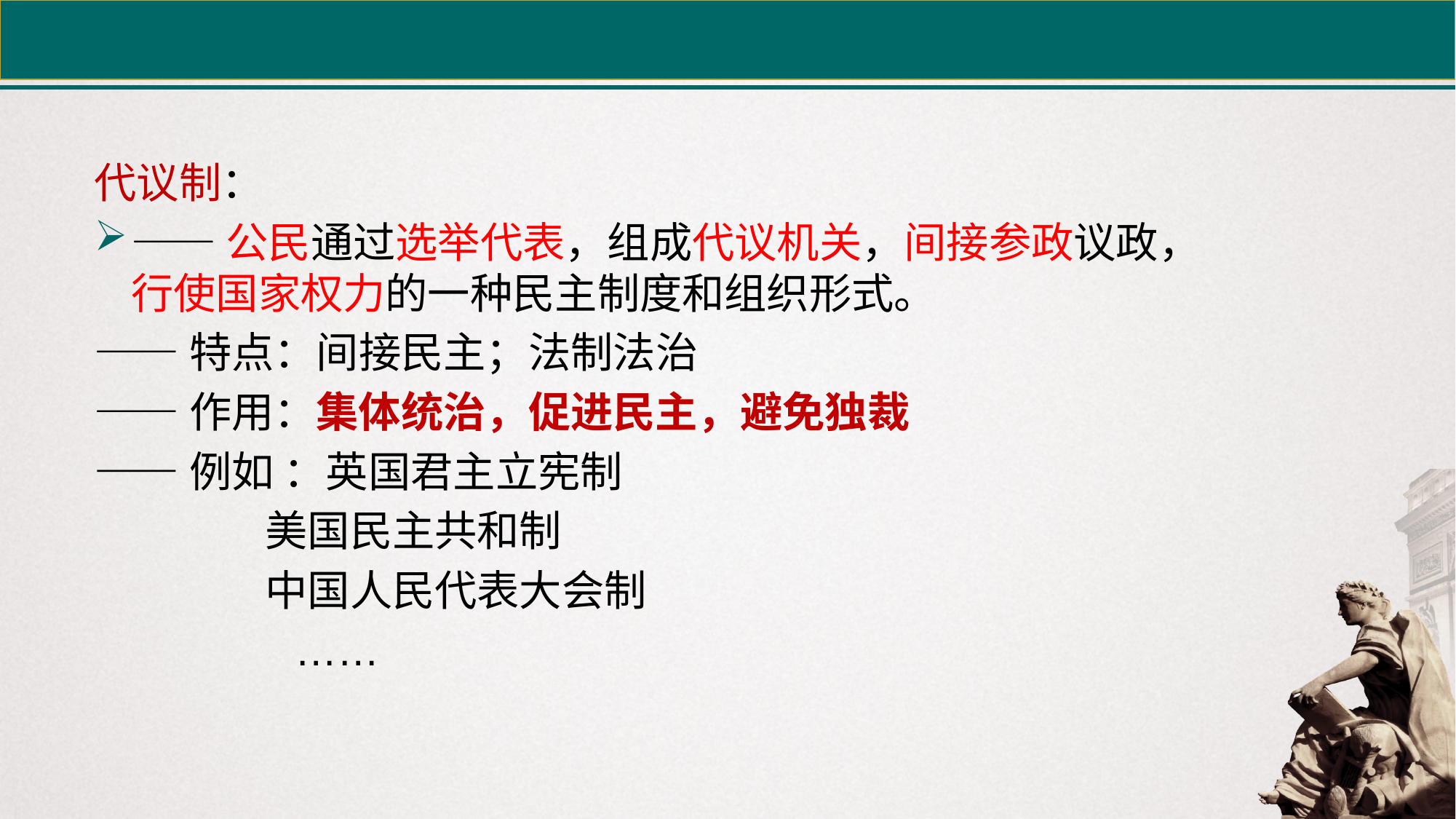

代议制：
——公民通过选举代表，组成代议机关，间接参政议政，行使国家权力的一种民主制度和组织形式。
——特点：间接民主；法制法治
——作用：集体统治，促进民主，避免独裁
——例如 ：英国君主立宪制
                 美国民主共和制
                 中国人民代表大会制
                 ……